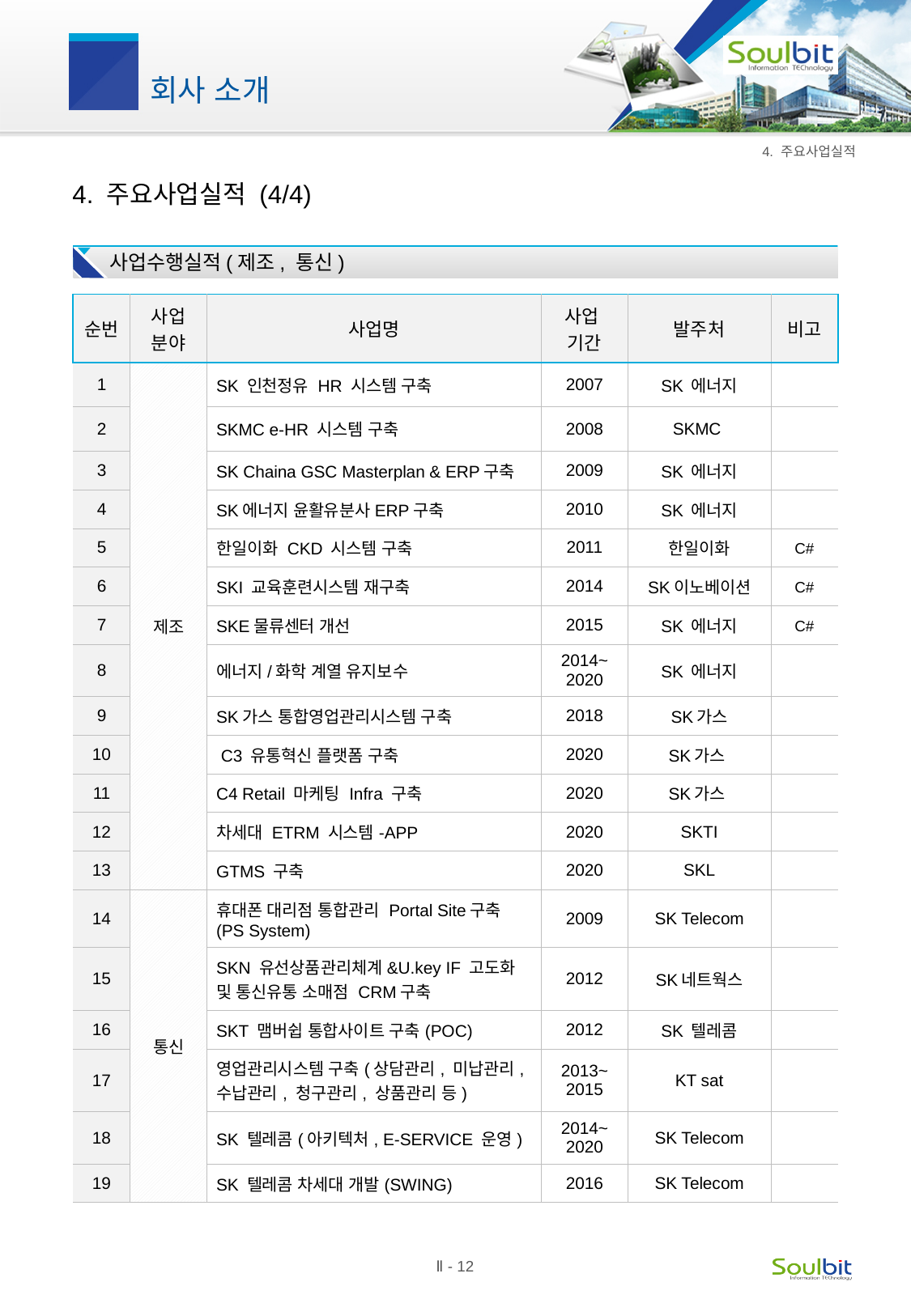

4. 주요사업실적
# 4. 주요사업실적 (4/4)

사업수행실적(제조, 통신)
| 순번 | 사업 분야 | 사업명 | 사업 기간 | 발주처 | 비고 |
| --- | --- | --- | --- | --- | --- |
| 1 | 제조 | SK 인천정유 HR 시스템 구축 | 2007 | SK 에너지 |  |
| 2 |  | SKMC e-HR 시스템 구축 | 2008 | SKMC |  |
| 3 |  | SK Chaina GSC Masterplan & ERP구축 | 2009 | SK 에너지 |  |
| 4 |  | SK에너지 윤활유분사ERP구축 | 2010 | SK 에너지 |  |
| 5 |  | 한일이화 CKD 시스템 구축 | 2011 | 한일이화 | C# |
| 6 |  | SKI 교육훈련시스템 재구축 | 2014 | SK이노베이션 | C# |
| 7 |  | SKE물류센터 개선 | 2015 | SK 에너지 | C# |
| 8 |  | 에너지/화학 계열 유지보수 | 2014~ 2020 | SK 에너지 |  |
| 9 |  | SK가스 통합영업관리시스템 구축 | 2018 | SK가스 |  |
| 10 |  | C3 유통혁신 플랫폼 구축 | 2020 | SK가스 |  |
| 11 |  | C4 Retail 마케팅 Infra 구축 | 2020 | SK가스 |  |
| 12 |  | 차세대 ETRM 시스템-APP | 2020 | SKTI |  |
| 13 |  | GTMS 구축 | 2020 | SKL |  |
| 14 | 통신 | 휴대폰 대리점 통합관리 Portal Site구축 (PS System) | 2009 | SK Telecom |  |
| 15 |  | SKN 유선상품관리체계&U.key IF 고도화 및 통신유통 소매점 CRM구축 | 2012 | SK네트웍스 |  |
| 16 |  | SKT 맴버쉽 통합사이트 구축(POC) | 2012 | SK 텔레콤 |  |
| 17 |  | 영업관리시스템 구축(상담관리, 미납관리, 수납관리, 청구관리, 상품관리 등) | 2013~ 2015 | KT sat |  |
| 18 |  | SK 텔레콤(아키텍처, E-SERVICE 운영) | 2014~ 2020 | SK Telecom |  |
| 19 |  | SK 텔레콤 차세대 개발(SWING) | 2016 | SK Telecom |  |